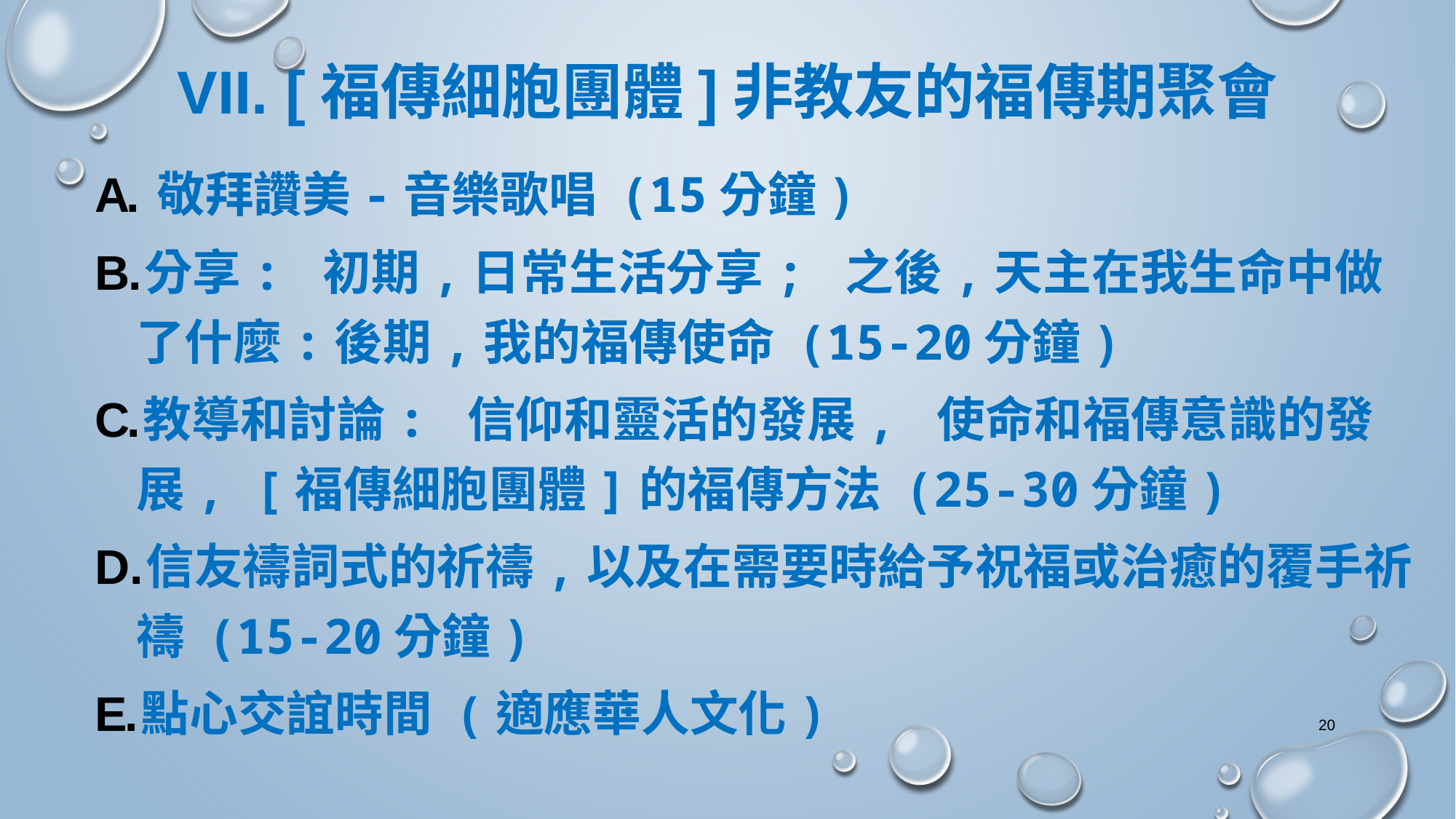

# VII. [福傳細胞團體]非教友的福傳期聚會
敬拜讚美-音樂歌唱 (15分鐘)
分享: 初期,日常生活分享; 之後,天主在我生命中做了什麼:後期,我的福傳使命 (15-20分鐘)
教導和討論: 信仰和靈活的發展, 使命和福傳意識的發展, [福傳細胞團體]的福傳方法 (25-30分鐘)
信友禱詞式的祈禱,以及在需要時給予祝福或治癒的覆手祈禱 (15-20分鐘)
點心交誼時間 (適應華人文化)
20